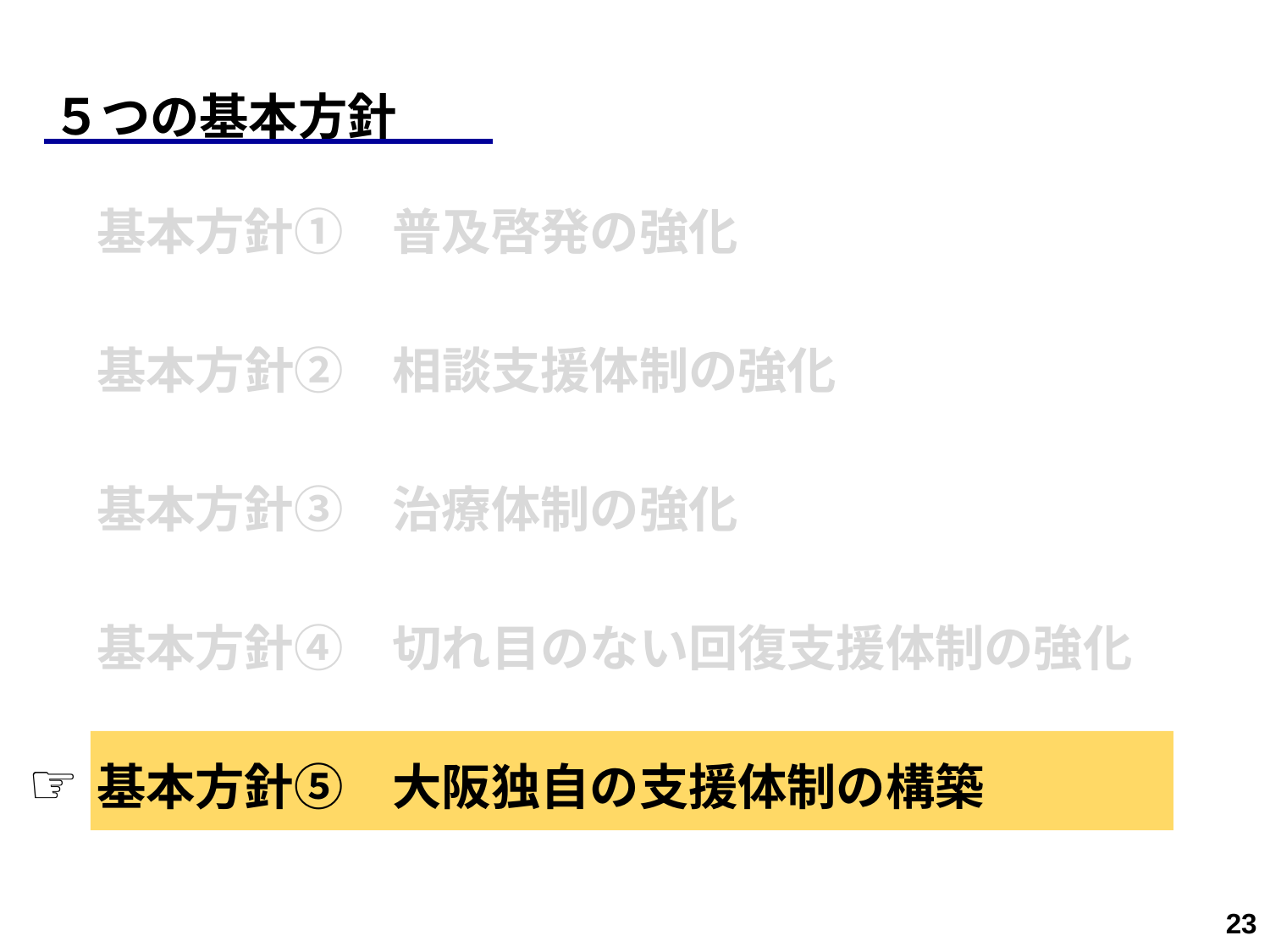

５つの基本方針
基本方針①　普及啓発の強化
基本方針②　相談支援体制の強化
基本方針③　治療体制の強化
基本方針④　切れ目のない回復支援体制の強化

☞
基本方針⑤　大阪独自の支援体制の構築
23